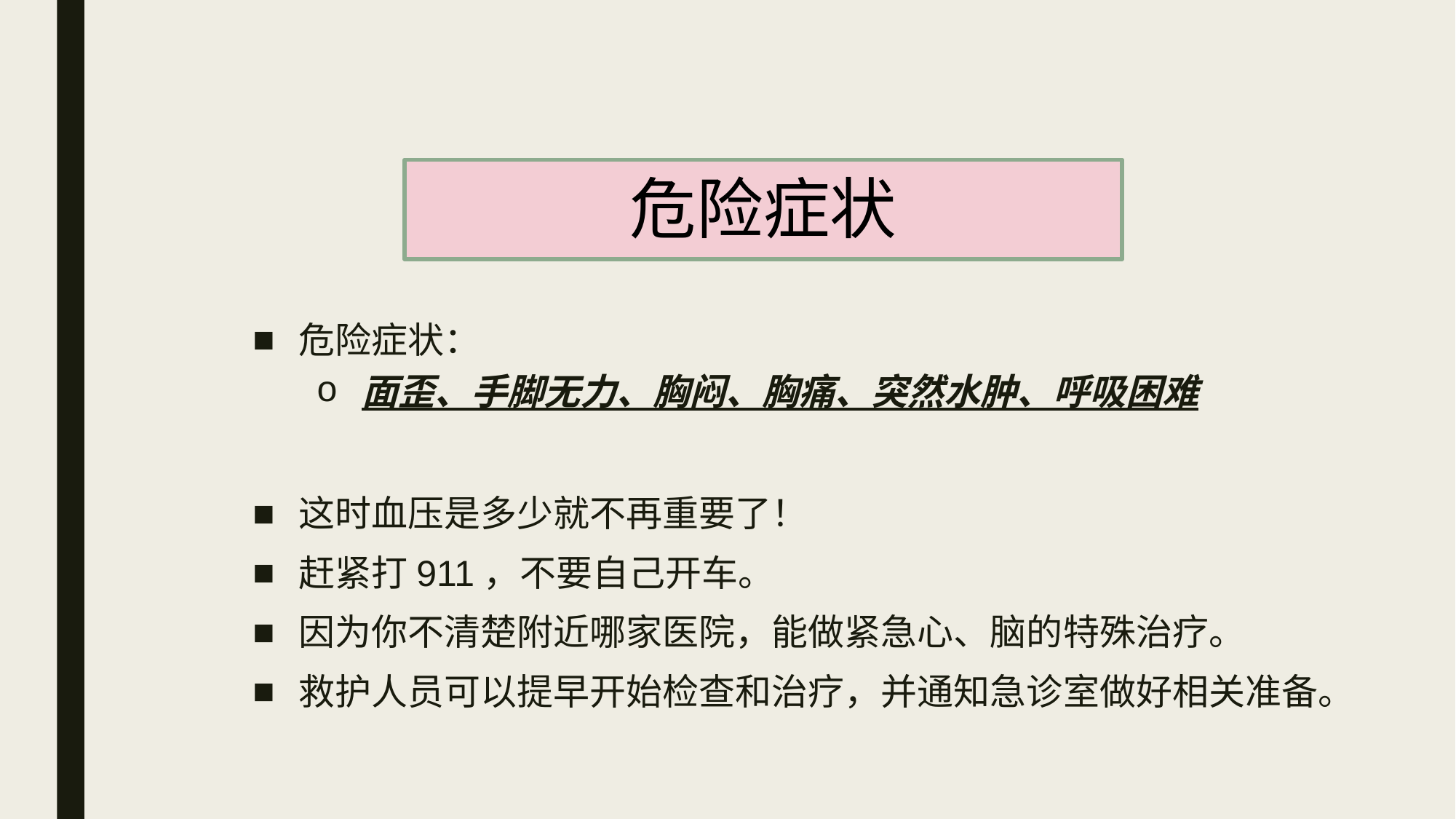

# 危险症状
危险症状：
面歪、手脚无力、胸闷、胸痛、突然水肿、呼吸困难

这时血压是多少就不再重要了！
赶紧打911，不要自己开车。
因为你不清楚附近哪家医院，能做紧急心、脑的特殊治疗。
救护人员可以提早开始检查和治疗，并通知急诊室做好相关准备。